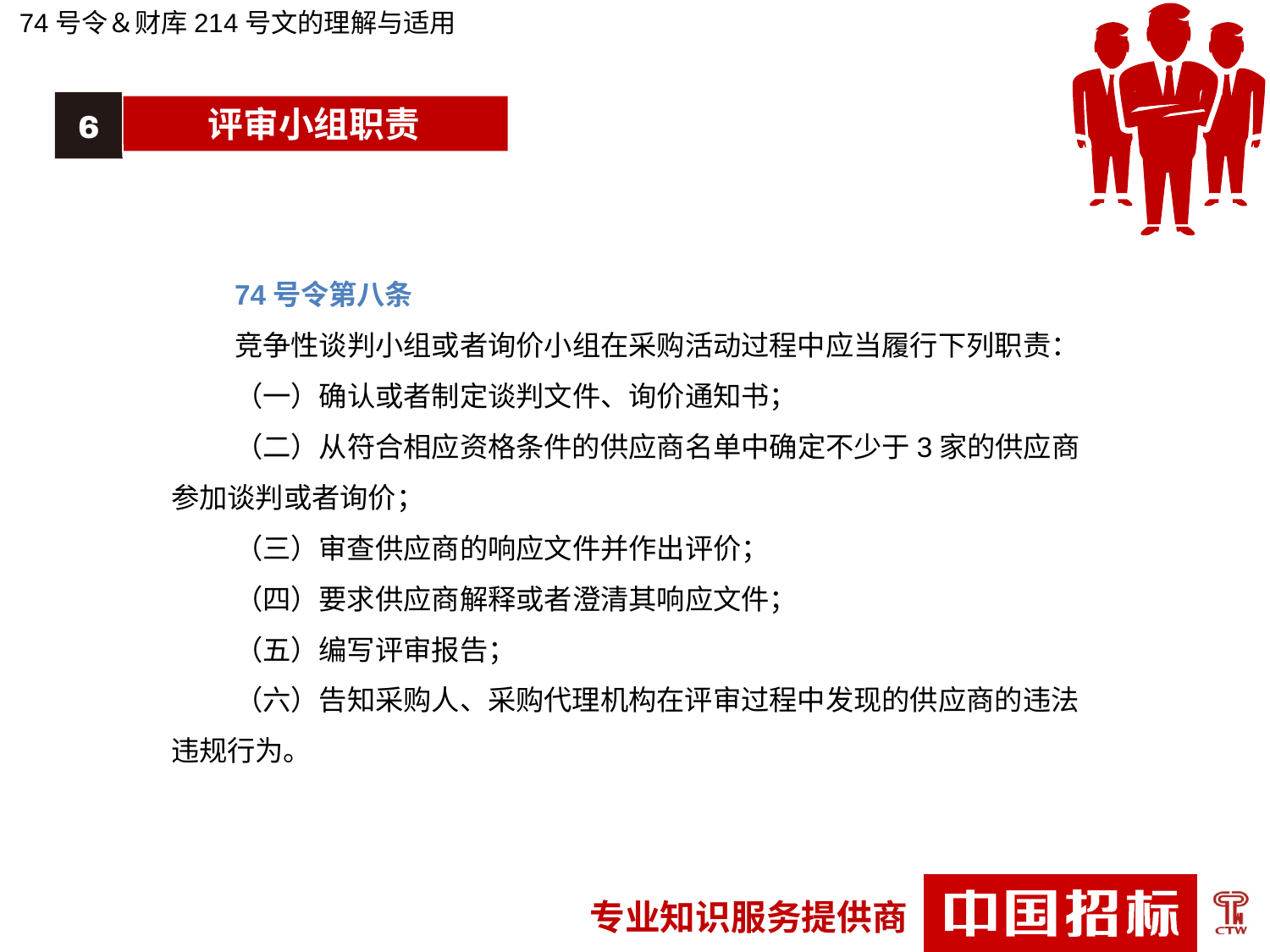

74号令＆财库214号文的理解与适用

6
评审小组职责
74号令第八条
竞争性谈判小组或者询价小组在采购活动过程中应当履行下列职责：
（一）确认或者制定谈判文件、询价通知书；
（二）从符合相应资格条件的供应商名单中确定不少于3家的供应商参加谈判或者询价；
（三）审查供应商的响应文件并作出评价；
（四）要求供应商解释或者澄清其响应文件；
（五）编写评审报告；
（六）告知采购人、采购代理机构在评审过程中发现的供应商的违法违规行为。